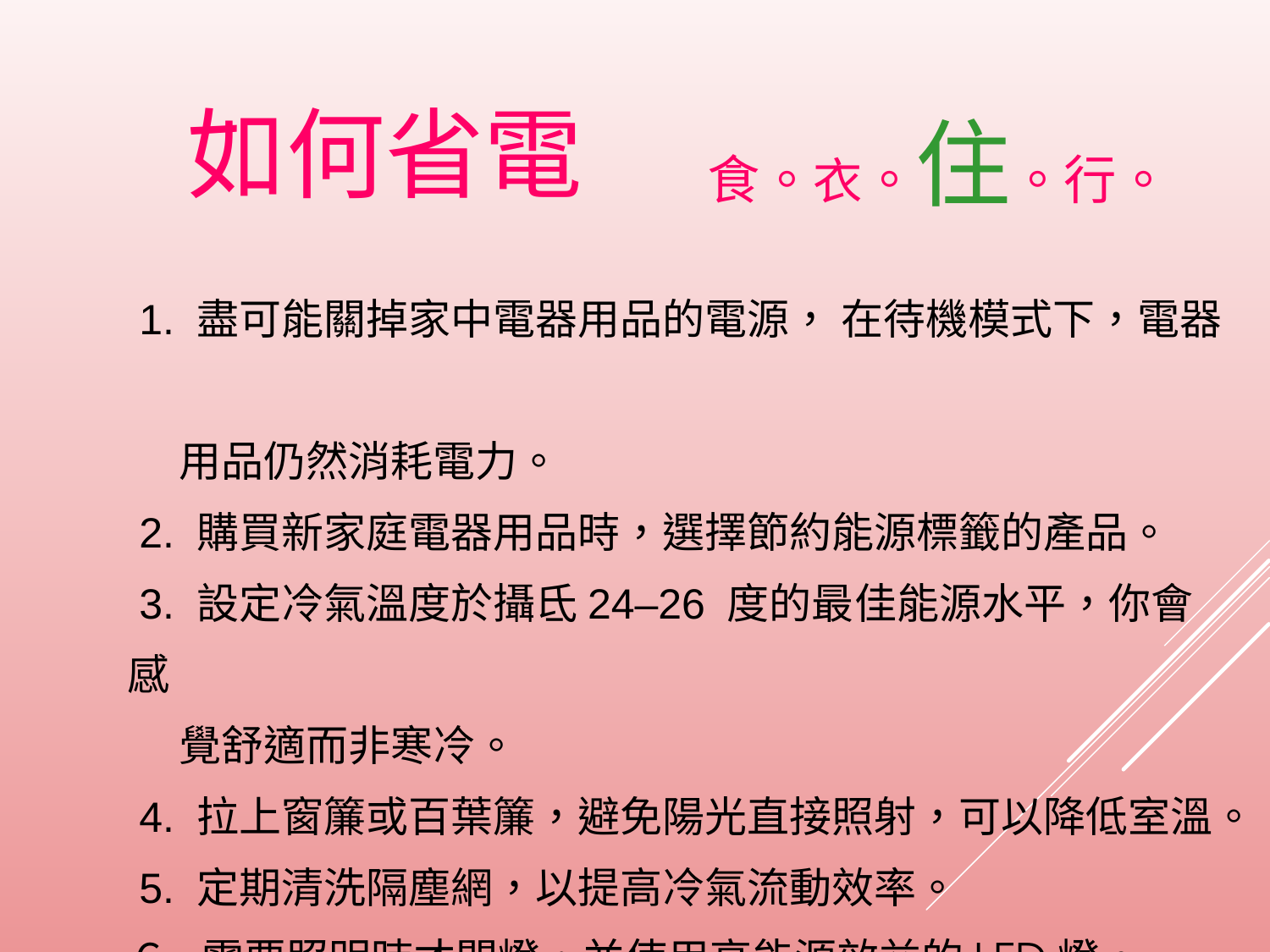

如何省電
食。衣。住。行。
 1. 盡可能關掉家中電器用品的電源， 在待機模式下，電器  　　
　 用品仍然消耗電力。
 2. 購買新家庭電器用品時，選擇節約能源標籤的產品。
 3. 設定冷氣溫度於攝氐24–26 度的最佳能源水平，你會感
　 覺舒適而非寒冷。
 4. 拉上窗簾或百葉簾，避免陽光直接照射，可以降低室溫。
 5. 定期清洗隔塵網，以提高冷氣流動效率。
６.需要照明時才開燈，並使用高能源效益的LED燈。